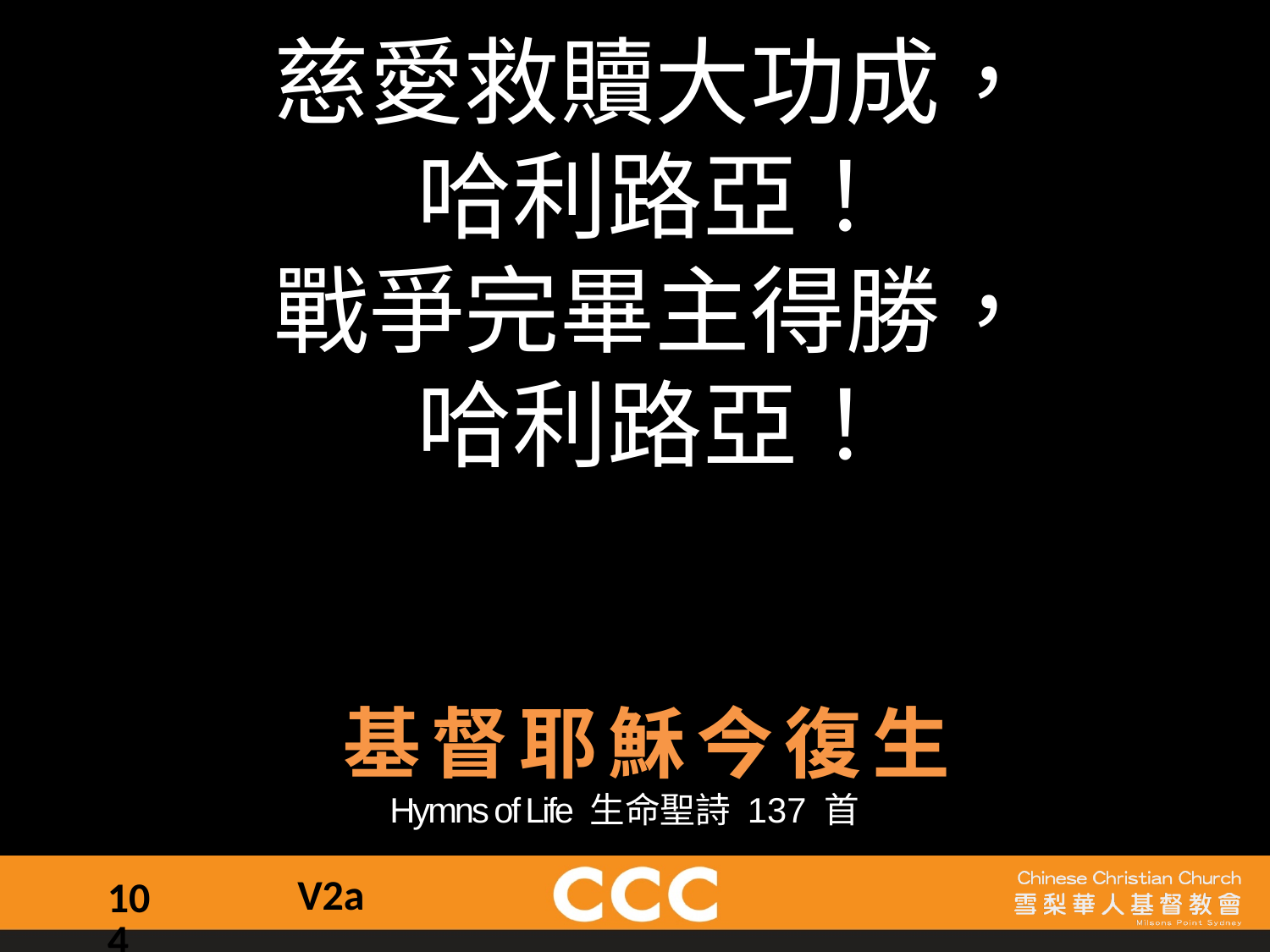

慈愛救贖大功成，
哈利路亞！
戰爭完畢主得勝，
哈利路亞！
基督耶穌今復生
Hymns of Life 生命聖詩 137 首
V2a
104